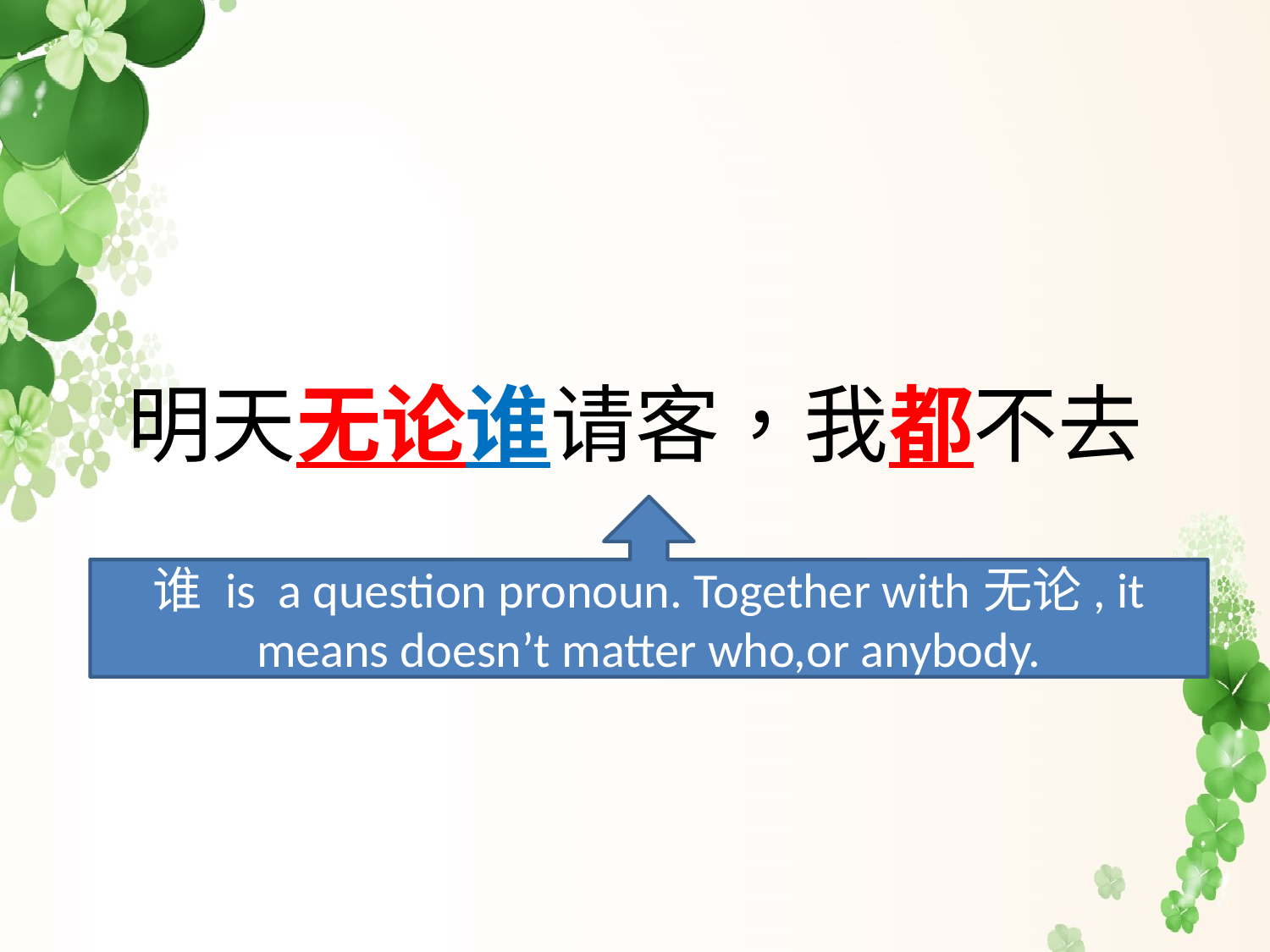

明天无论谁请客，我都不去
谁 is  a question pronoun. Together with无论, it means doesn’t matter who,or anybody.